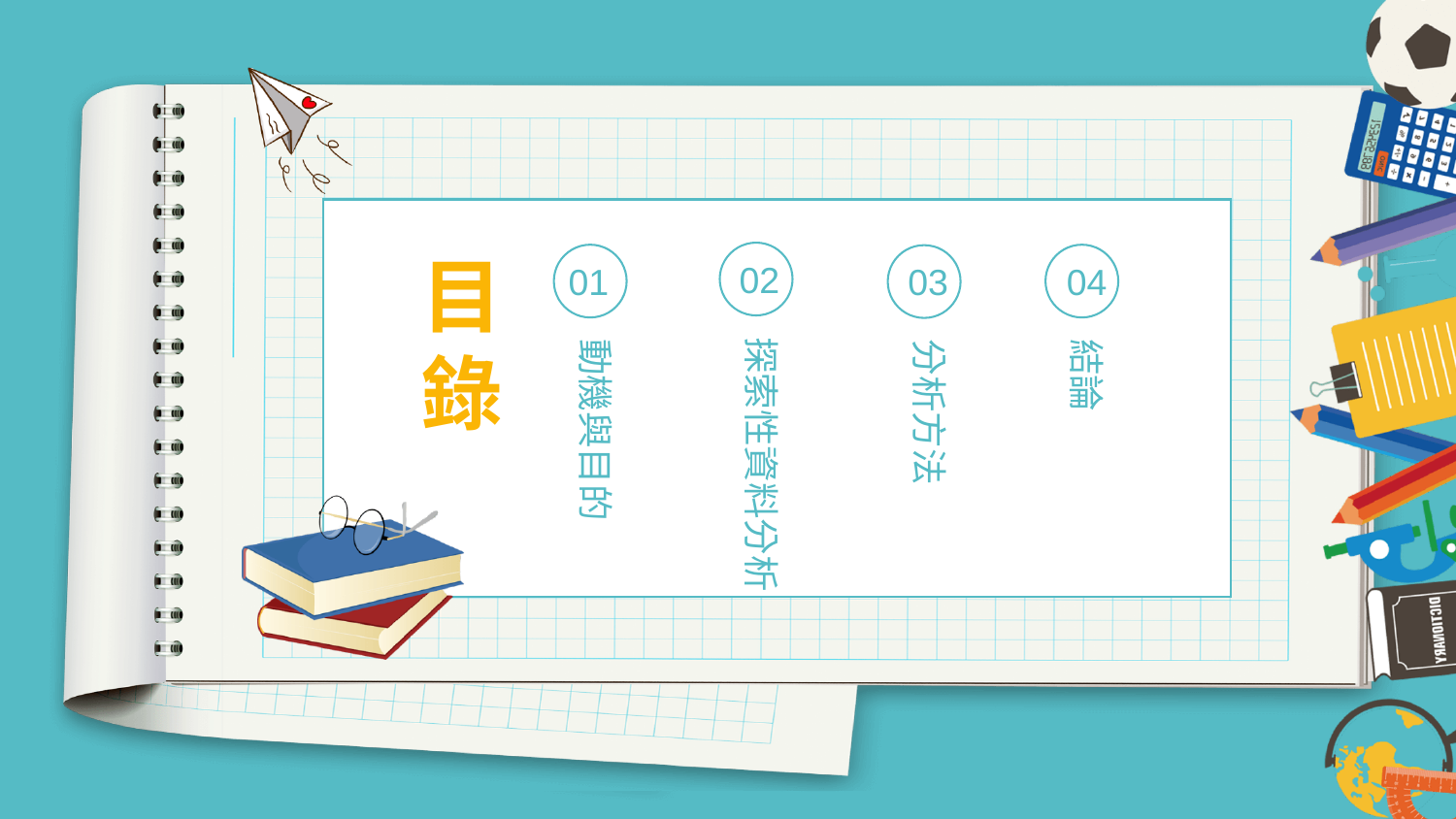

目
錄

02
探索性資料分析

01
動機與目的

04
結論

03
分析方法